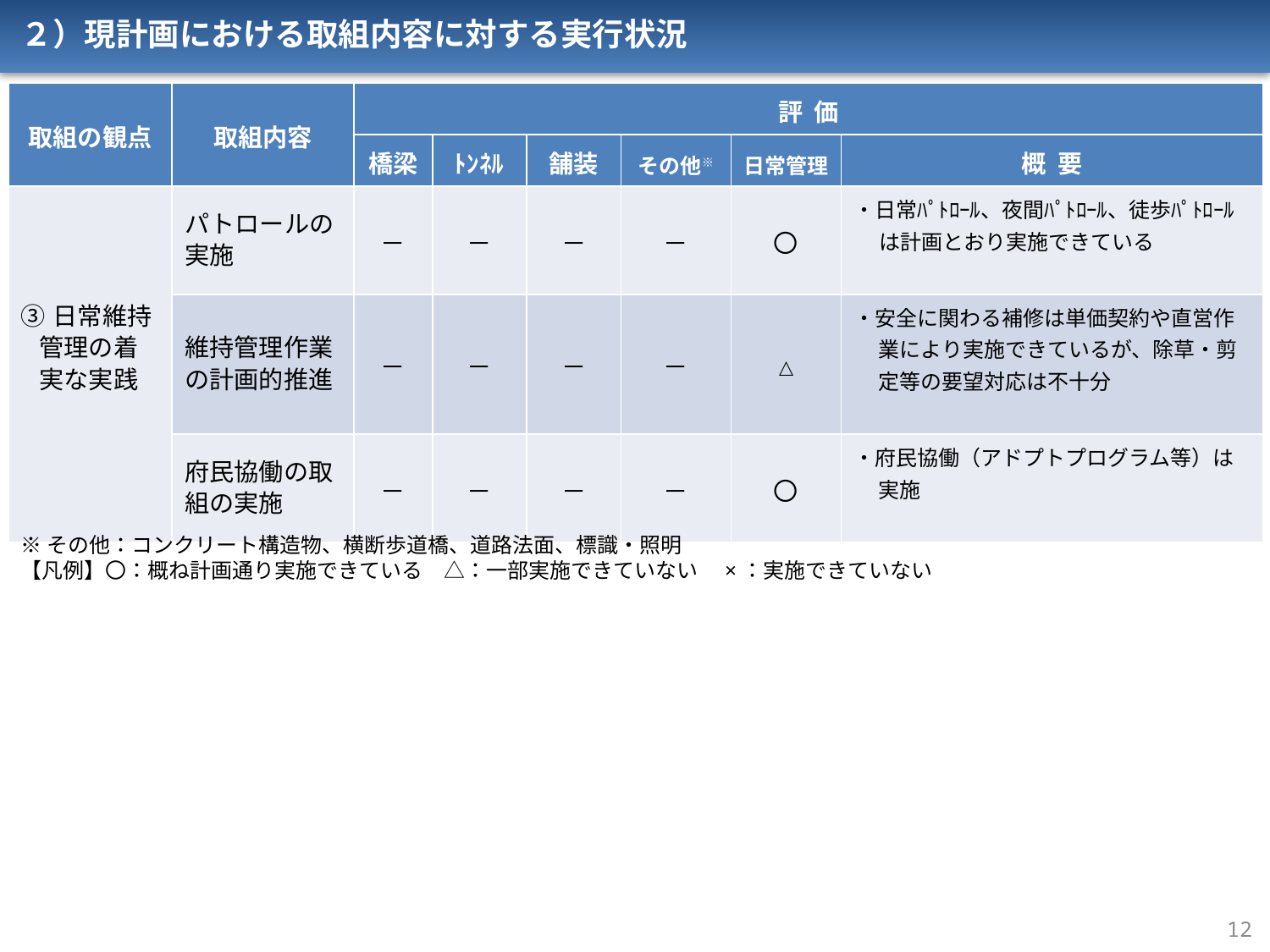

２）現計画における取組内容に対する実行状況
| 取組の観点 | 取組内容 | 評 価 |  |  |  |  |  |
| --- | --- | --- | --- | --- | --- | --- | --- |
|  |  | 橋梁 | ﾄﾝﾈﾙ | 舗装 | その他※ | 日常管理 | 概 要 |
| ③日常維持 管理の着   実な実践 | パトロールの実施 | － | － | － | － | 〇 | ・日常ﾊﾟﾄﾛｰﾙ、夜間ﾊﾟﾄﾛｰﾙ、徒歩ﾊﾟﾄﾛｰﾙは計画とおり実施できている |
| ③日常維持管理の着実な実践 | 維持管理作業の計画的推進 | － | － | － | － | △ | ・安全に関わる補修は単価契約や直営作業により実施できているが、除草・剪定等の要望対応は不十分 |
|  | 府民協働の取組の実施 | － | － | － | － | 〇 | ・府民協働（アドプトプログラム等）は実施 |
※その他：コンクリート構造物、横断歩道橋、道路法面、標識・照明
【凡例】〇：概ね計画通り実施できている　△：一部実施できていない　×：実施できていない
12